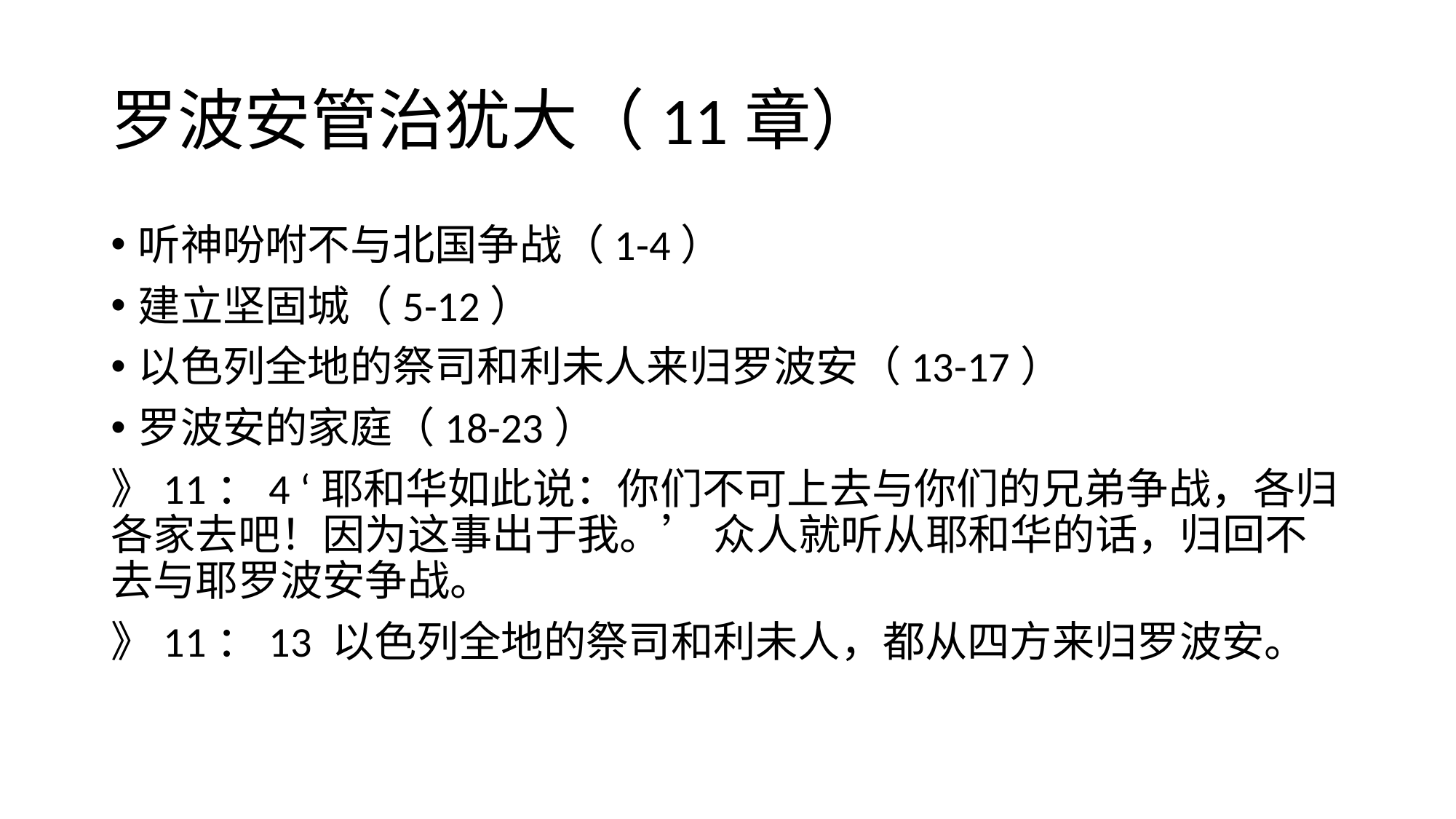

# 罗波安管治犹大（11章）
听神吩咐不与北国争战（1-4）
建立坚固城（5-12）
以色列全地的祭司和利未人来归罗波安（13-17）
罗波安的家庭（18-23）
》11：4 ‘耶和华如此说：你们不可上去与你们的兄弟争战，各归各家去吧！因为这事出于我。’ 众人就听从耶和华的话，归回不去与耶罗波安争战。
》11：13 以色列全地的祭司和利未人，都从四方来归罗波安。